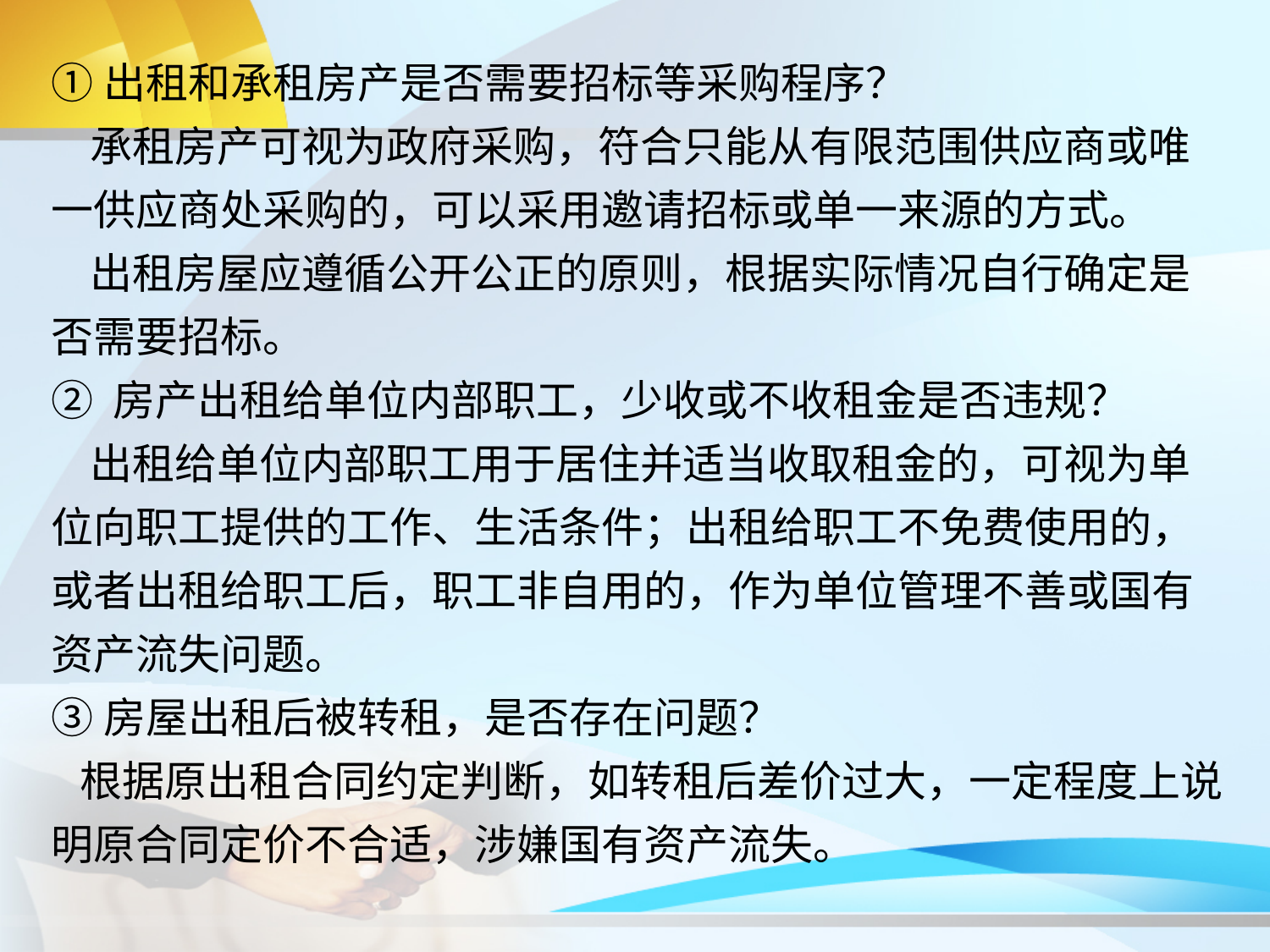

①出租和承租房产是否需要招标等采购程序？
   承租房产可视为政府采购，符合只能从有限范围供应商或唯一供应商处采购的，可以采用邀请招标或单一来源的方式。
   出租房屋应遵循公开公正的原则，根据实际情况自行确定是否需要招标。
② 房产出租给单位内部职工，少收或不收租金是否违规？
   出租给单位内部职工用于居住并适当收取租金的，可视为单位向职工提供的工作、生活条件；出租给职工不免费使用的，或者出租给职工后，职工非自用的，作为单位管理不善或国有资产流失问题。
③房屋出租后被转租，是否存在问题？
  根据原出租合同约定判断，如转租后差价过大，一定程度上说明原合同定价不合适，涉嫌国有资产流失。